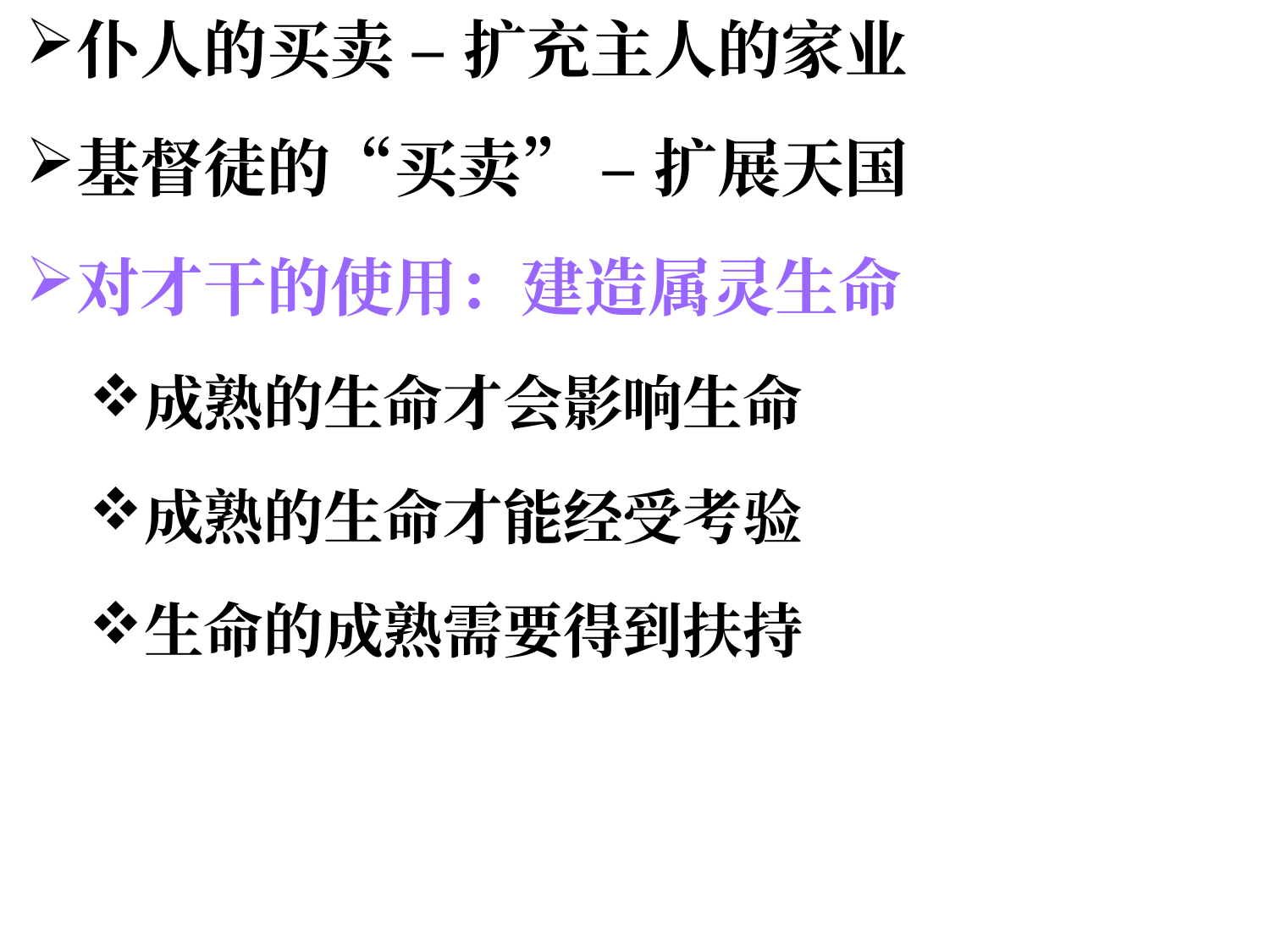

仆人的买卖 – 扩充主人的家业

基督徒的“买卖” – 扩展天国

对才干的使用：建造属灵生命

成熟的生命才会影响生命

成熟的生命才能经受考验

生命的成熟需要得到扶持